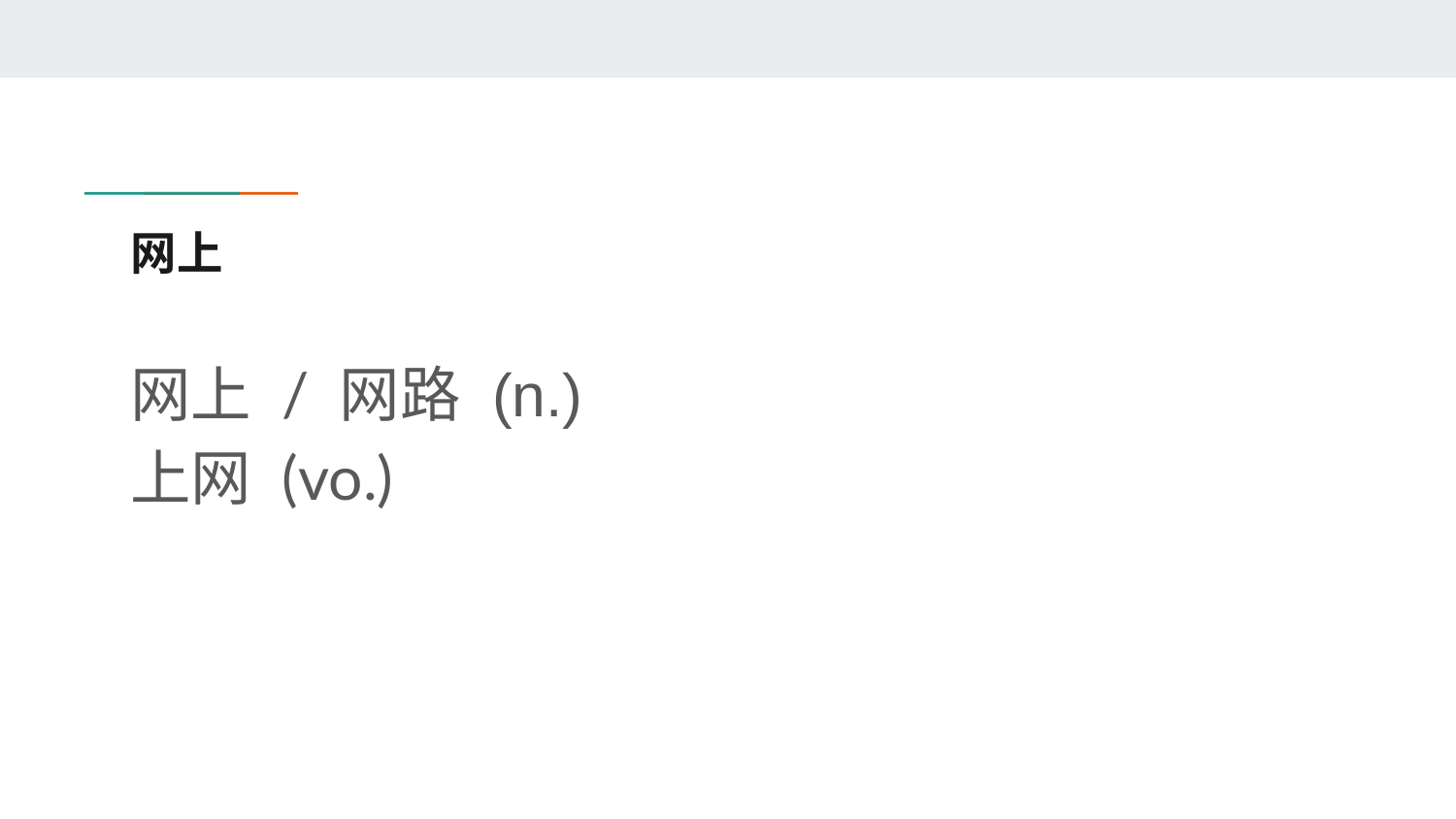

# 网上

网上 / 网路 (n.)
上网 (vo.)